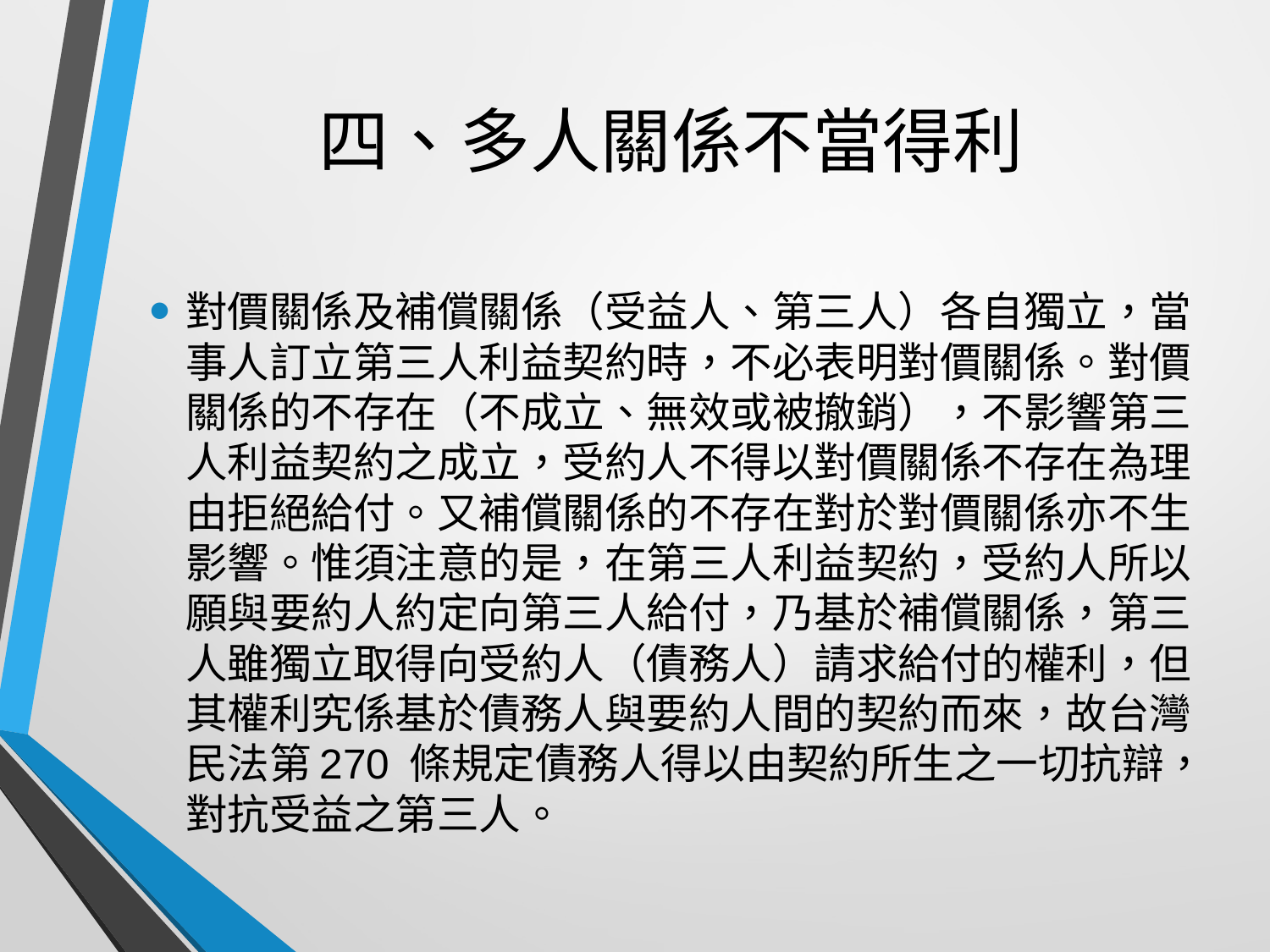

# 四、多人關係不當得利
對價關係及補償關係（受益人、第三人）各自獨立，當事人訂立第三人利益契約時，不必表明對價關係。對價關係的不存在（不成立、無效或被撤銷），不影響第三人利益契約之成立，受約人不得以對價關係不存在為理由拒絕給付。又補償關係的不存在對於對價關係亦不生影響。惟須注意的是，在第三人利益契約，受約人所以願與要約人約定向第三人給付，乃基於補償關係，第三人雖獨立取得向受約人（債務人）請求給付的權利，但其權利究係基於債務人與要約人間的契約而來，故台灣民法第270 條規定債務人得以由契約所生之一切抗辯，對抗受益之第三人。